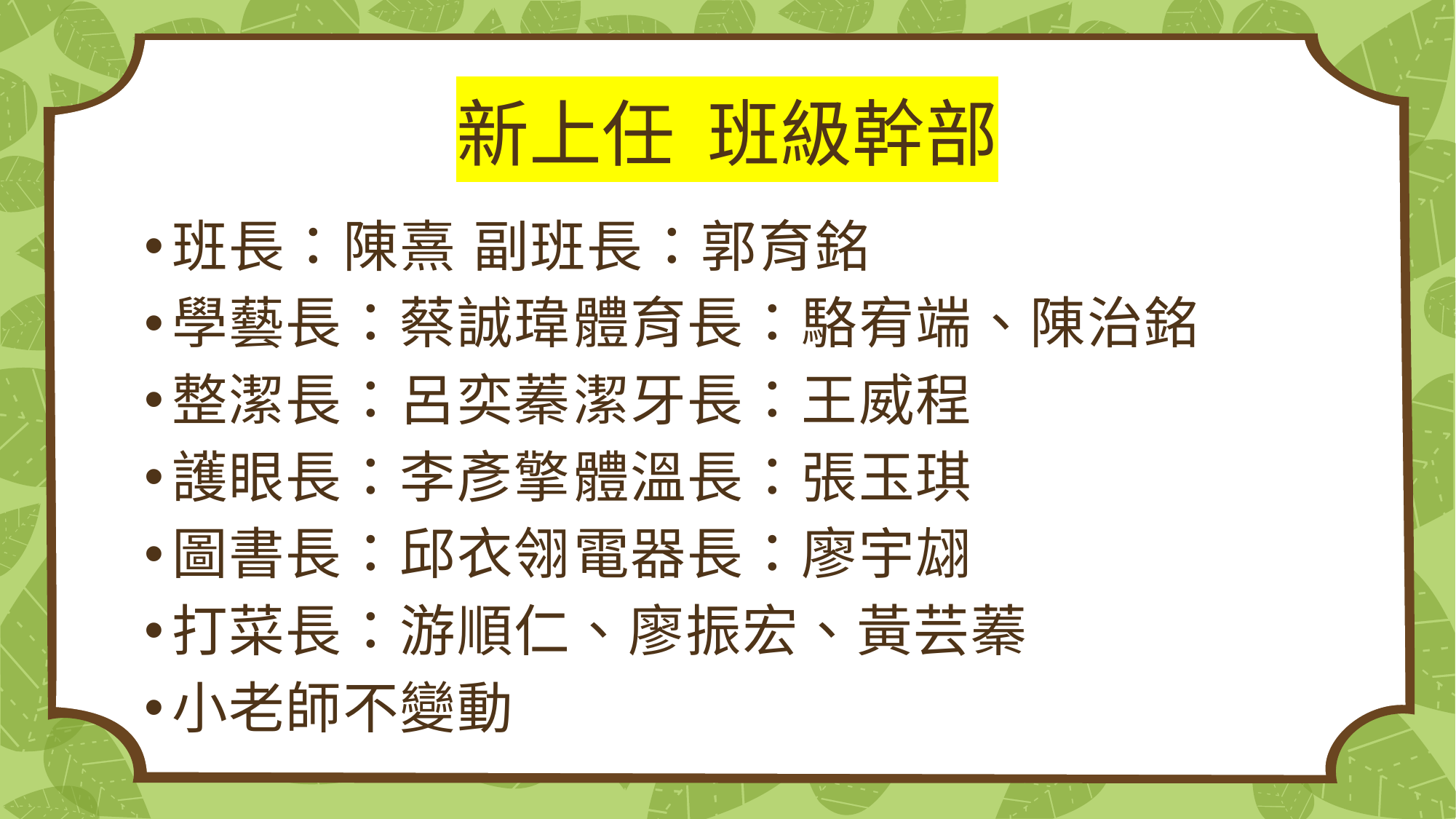

# 新上任  班級幹部
班長：陳熹			副班長：郭育銘
學藝長：蔡誠瑋		體育長：駱宥端、陳治銘
整潔長：呂奕蓁		潔牙長：王威程
護眼長：李彥擎		體溫長：張玉琪
圖書長：邱衣翎		電器長：廖宇翃
打菜長：游順仁、廖振宏、黃芸蓁
小老師不變動